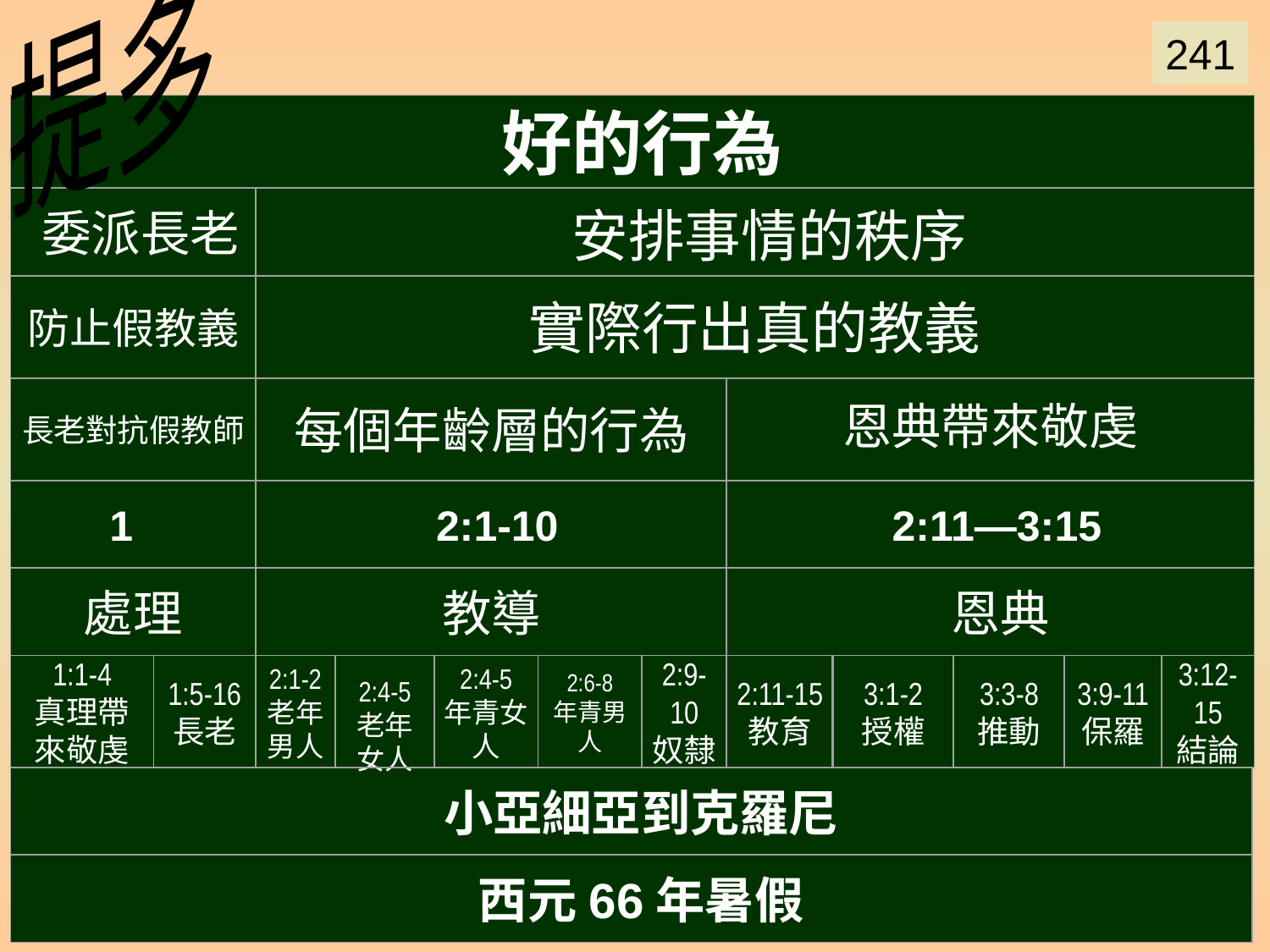

提多
241

 Sound Conduct Against Opposition

 Appoint Elders

 Set Things in Order

 Prevent False Doctrine

Practice True Doctrine

Elders  vs. False Teachers

 Conduct
for Various Groups

 Grace
Leads to Godliness

Chapter 1

 2:1-10

 2:11—3:15

 Organize

Teach

 Grace

Truth leads to godliness
1:1-4

Elders
1:5-16

Older Men
2:1-2

Older Women
2:4-5

Younger Women
2:4-5

Younger
Men
2:6-8

Slaves
2:9-10

Educates
2:11-15

Empowers
3:1-2

Motivates
3:3-8

Protects
3:9-11

Concl.
3:12-15

 Asia Minor to Crete

 Summer AD 66

 好的行為

 委派長老

 安排事情的秩序

防止假教義

實際行出真的教義

長老對抗假教師

每個年齡層的行為

恩典帶來敬虔

1

 2:1-10

 2:11—3:15

處理

教導

 恩典

1:1-4
真理帶來敬虔

1:5-16
長老

2:1-2
老年男人

2:4-5
老年女人

2:4-5
年青女人

2:6-8
年青男人

2:9-10
奴隸

2:11-15
教育

3:1-2
授權

3:3-8
推動

3:9-11
保羅

3:12-15
結論

 小亞細亞到克羅尼

 西元66年暑假
Summary Chart